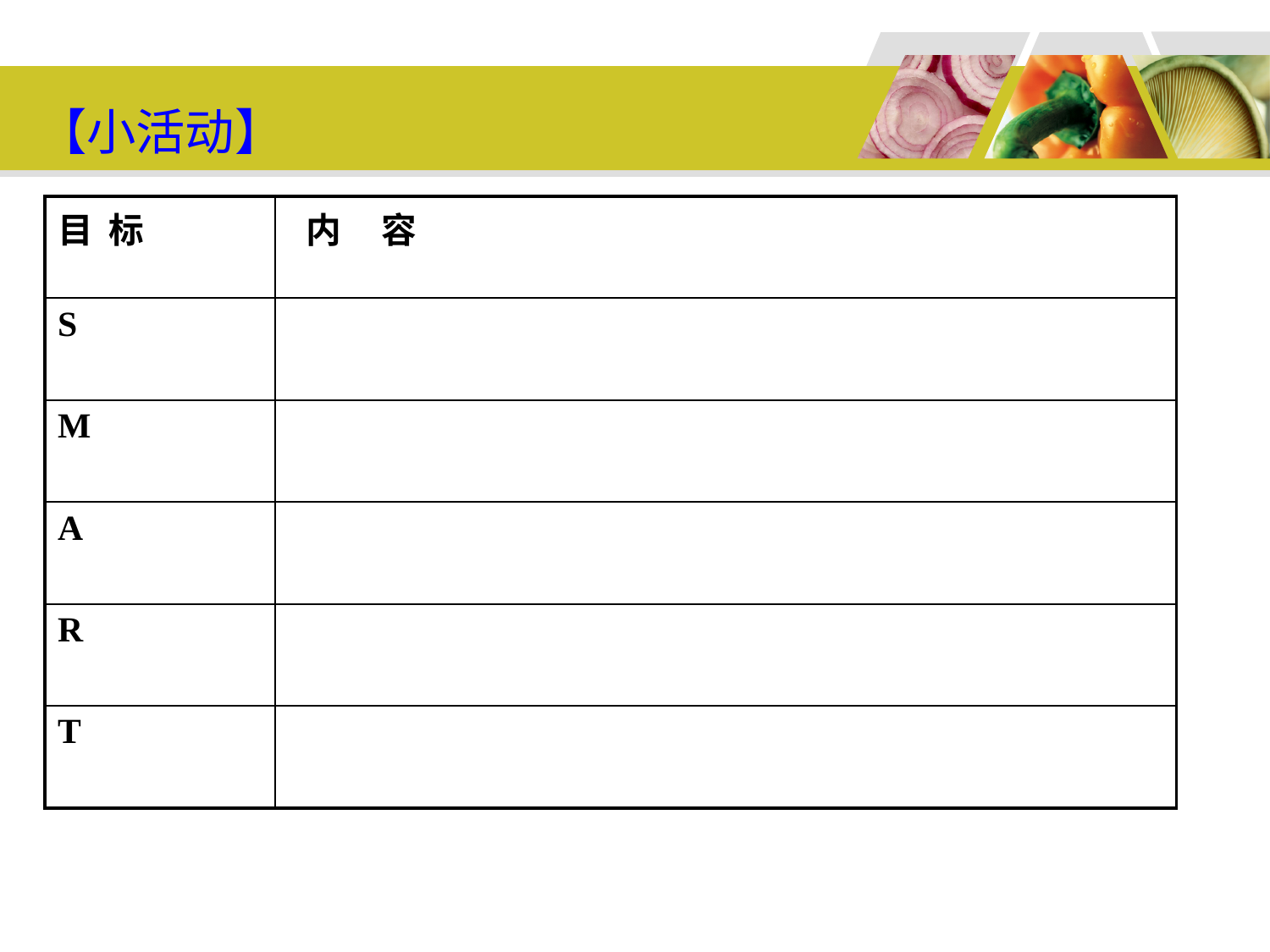

# 【小活动】
| 目 标 | 内 容 |
| --- | --- |
| S |  |
| M |  |
| A |  |
| R |  |
| T |  |